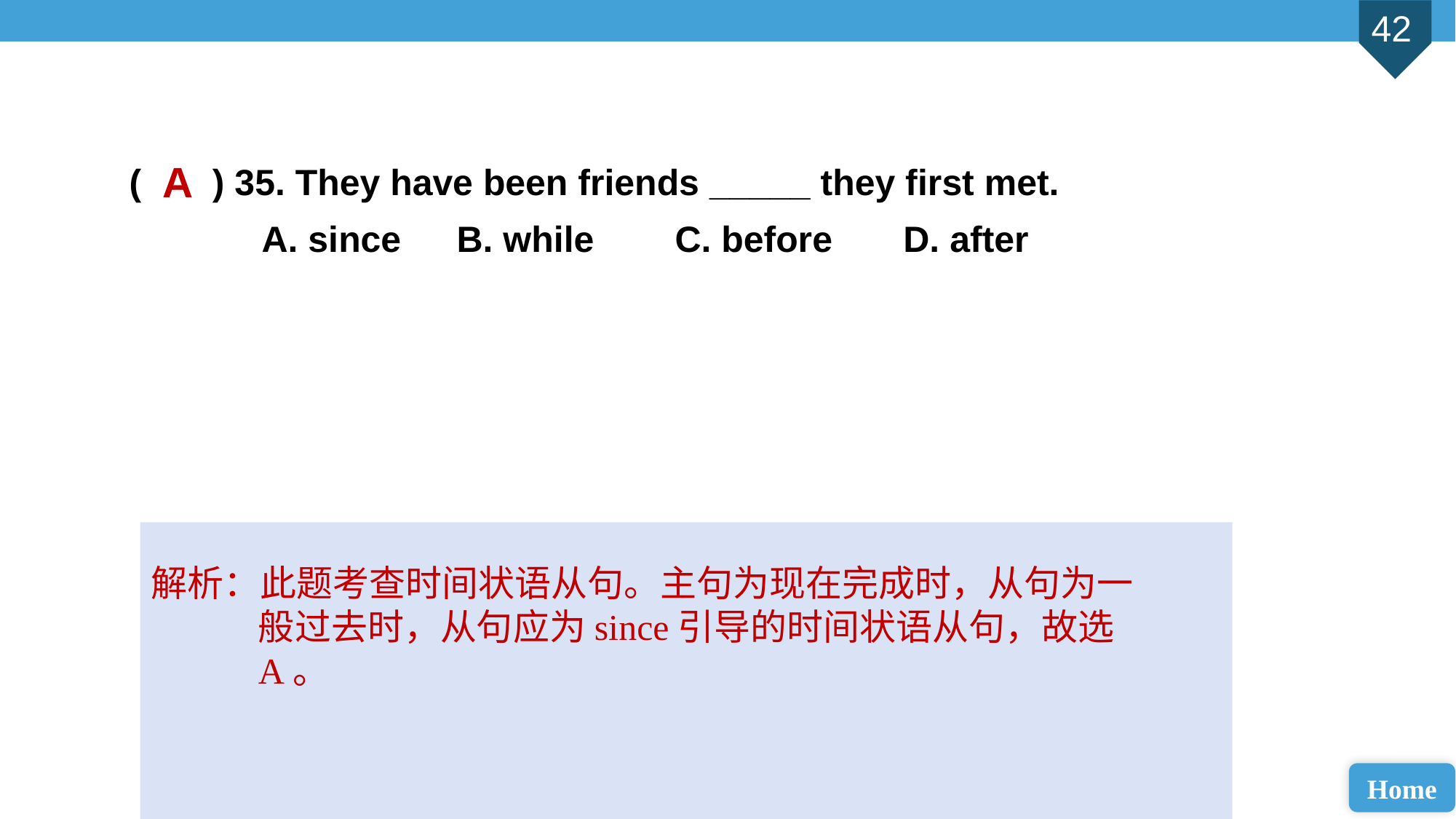

(       ) 35. They have been friends _____ they first met.
             A. since 	B. while 	C. before	 D. after
A

解析：此题考查时间状语从句。主句为现在完成时，从句为一般过去时，从句应为since引导的时间状语从句，故选A。